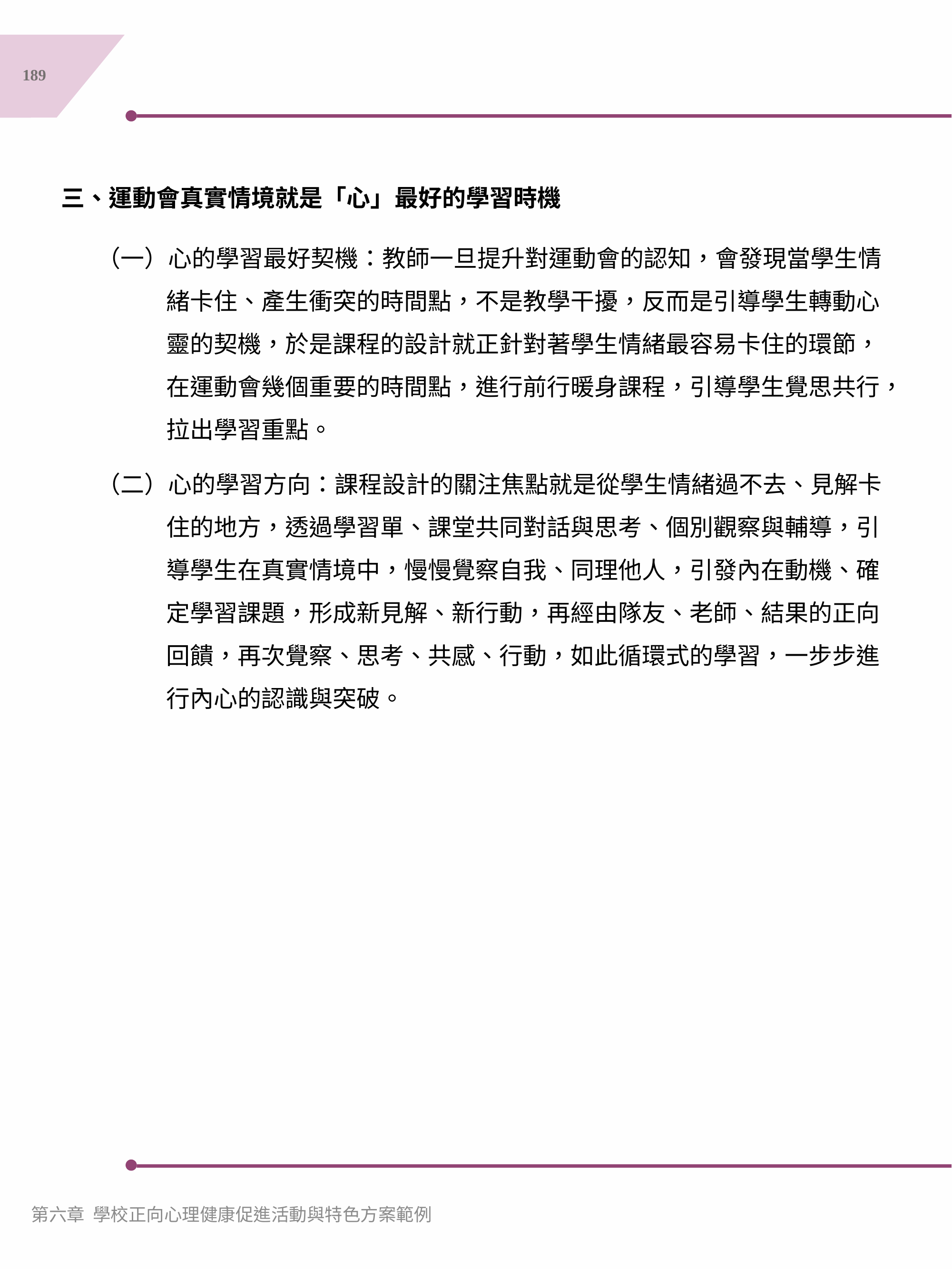

189
三、運動會真實情境就是「心」最好的學習時機
（一）心的學習最好契機：教師一旦提升對運動會的認知，會發現當學生情緒卡住、產生衝突的時間點，不是教學干擾，反而是引導學生轉動心靈的契機，於是課程的設計就正針對著學生情緒最容易卡住的環節，在運動會幾個重要的時間點，進行前行暖身課程，引導學生覺思共行，拉出學習重點。
（二）心的學習方向：課程設計的關注焦點就是從學生情緒過不去、見解卡住的地方，透過學習單、課堂共同對話與思考、個別觀察與輔導，引導學生在真實情境中，慢慢覺察自我、同理他人，引發內在動機、確定學習課題，形成新見解、新行動，再經由隊友、老師、結果的正向回饋，再次覺察、思考、共感、行動，如此循環式的學習，一步步進行內心的認識與突破。
第六章  學校正向心理健康促進活動與特色方案範例